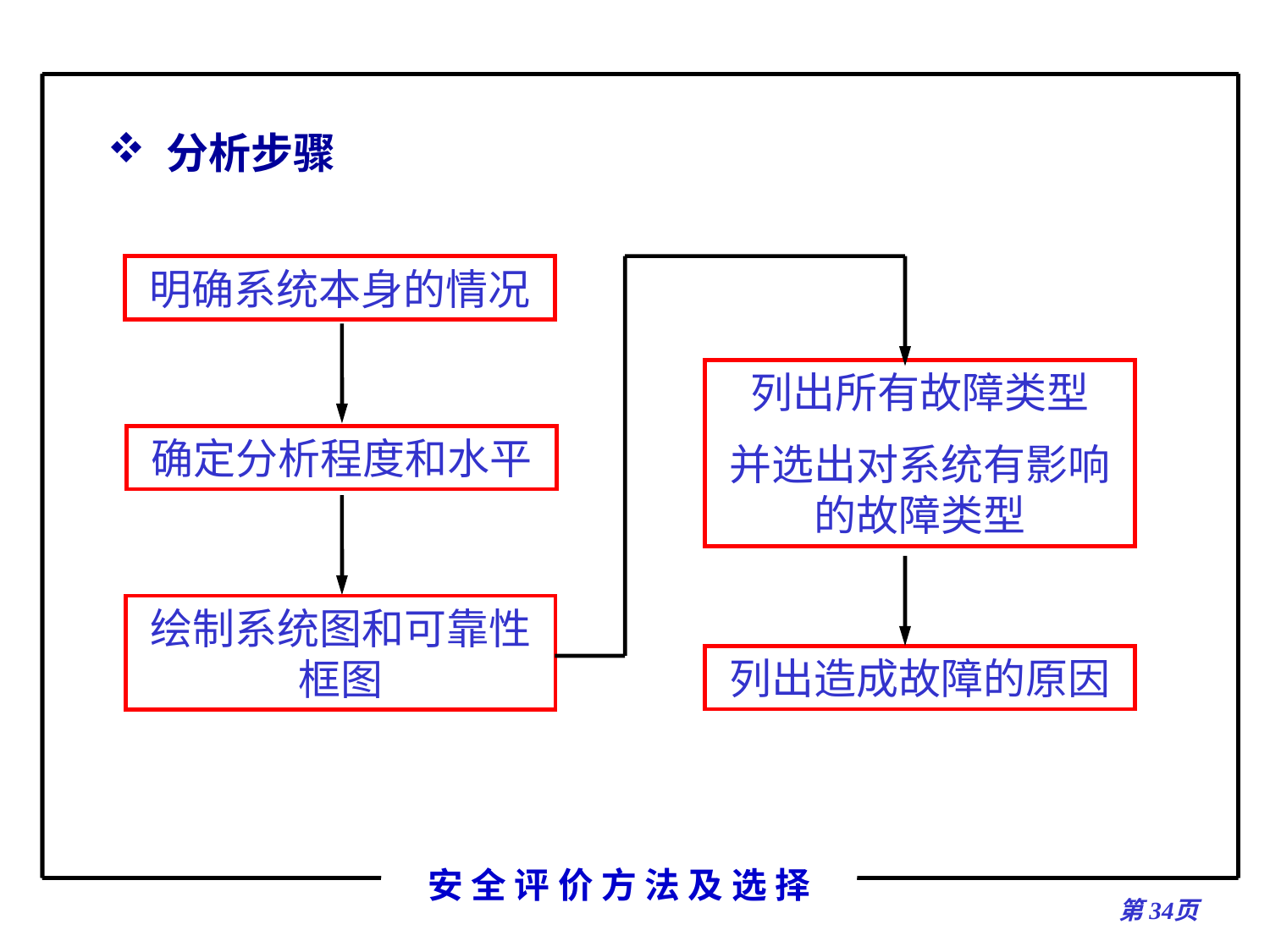

分析步骤
明确系统本身的情况

列出所有故障类型
并选出对系统有影响的故障类型
确定分析程度和水平

绘制系统图和可靠性框图
列出造成故障的原因

第34页